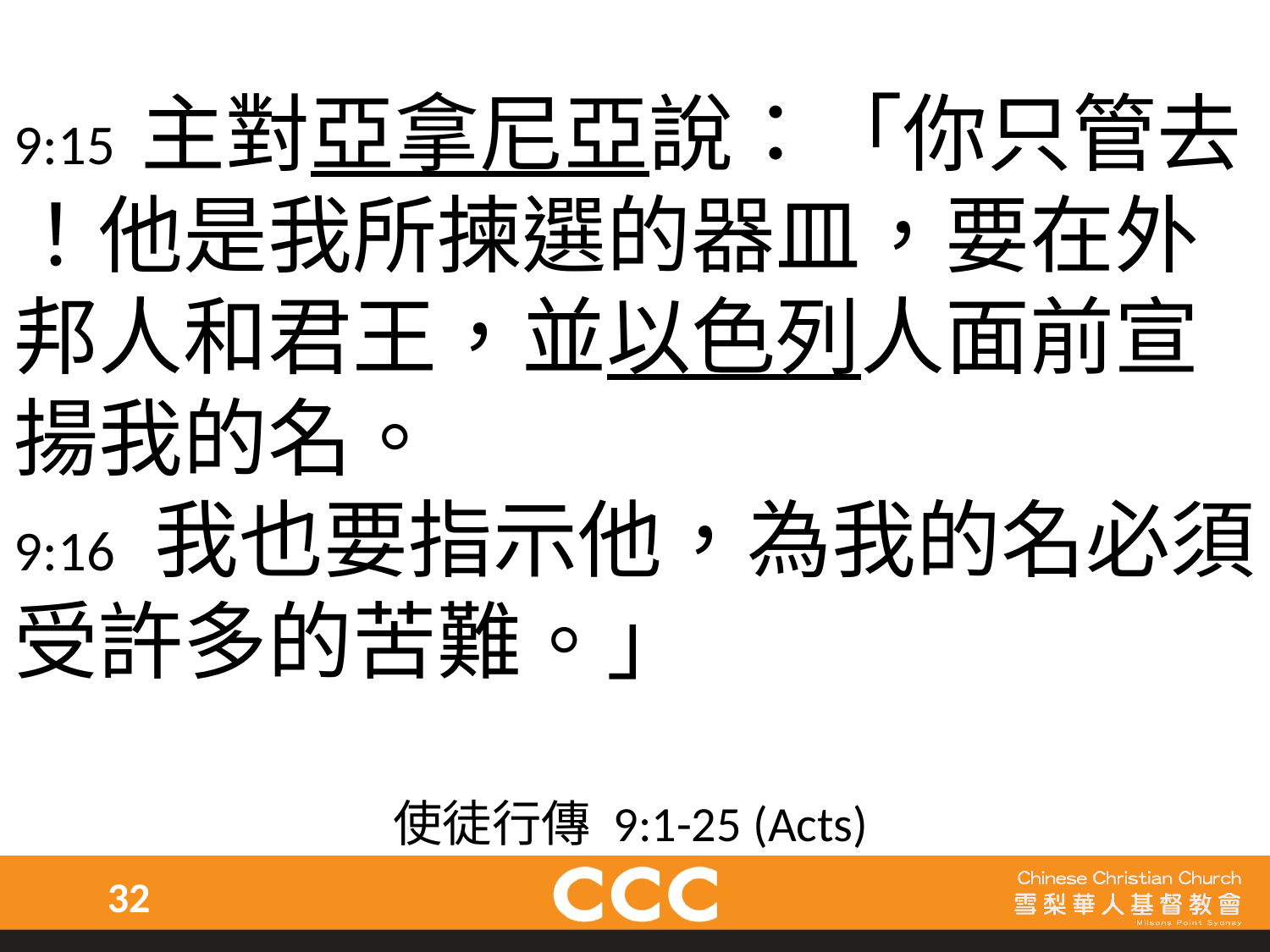

9:15 主對亞拿尼亞說：「你只管去
！他是我所揀選的器皿，要在外邦人和君王，並以色列人面前宣揚我的名。
9:16 我也要指示他，為我的名必須受許多的苦難。」

使徒行傳 9:1-25 (Acts)
32